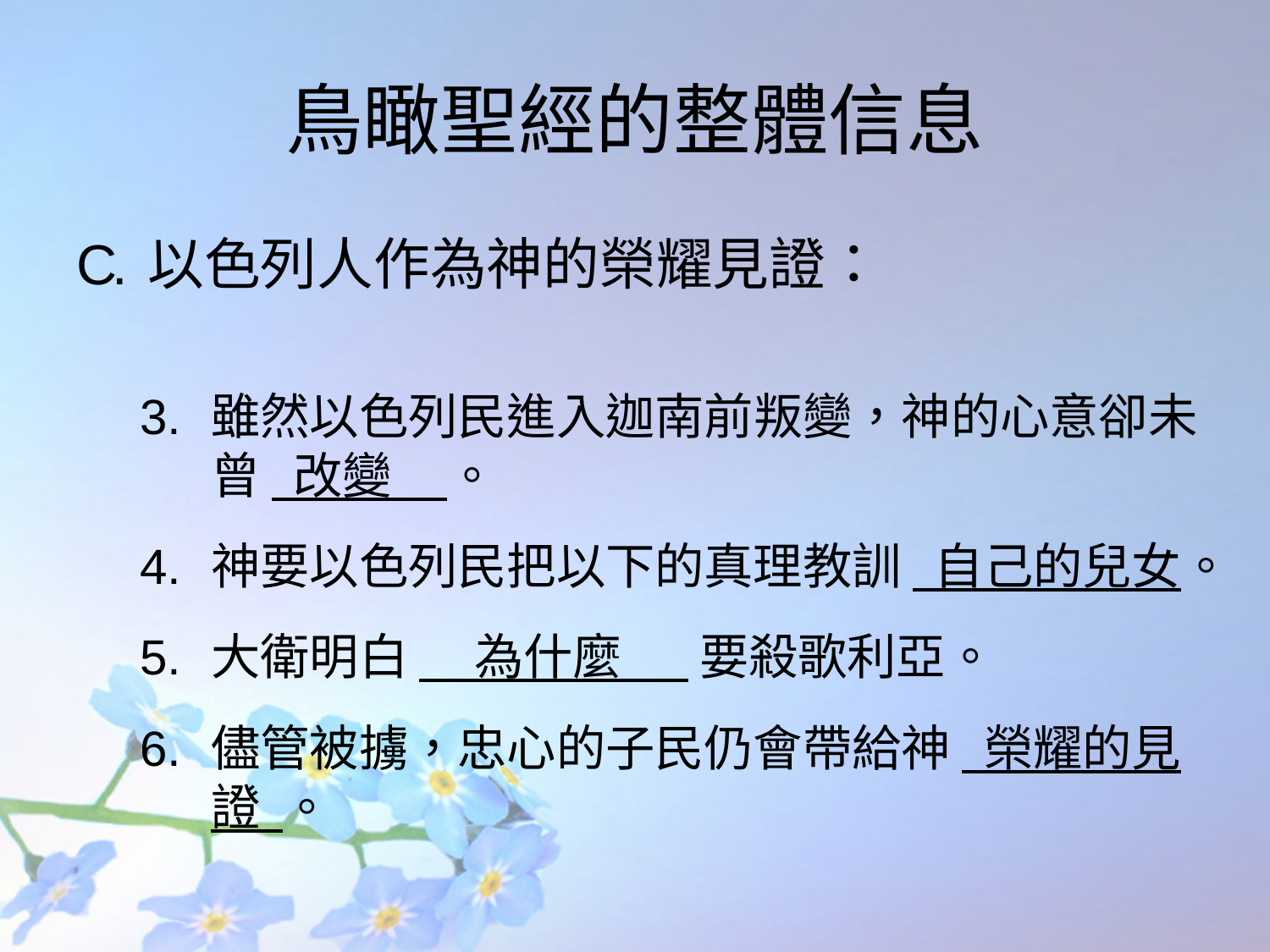

# 鳥瞰聖經的整體信息
以色列人作為神的榮耀見證：

雖然以色列民進入迦南前叛變，神的心意卻未曾   改變     。
神要以色列民把以下的真理教訓   自己的兒女。
大衛明白      為什麼       要殺歌利亞。
儘管被擄，忠心的子民仍會帶給神   榮耀的見證  。